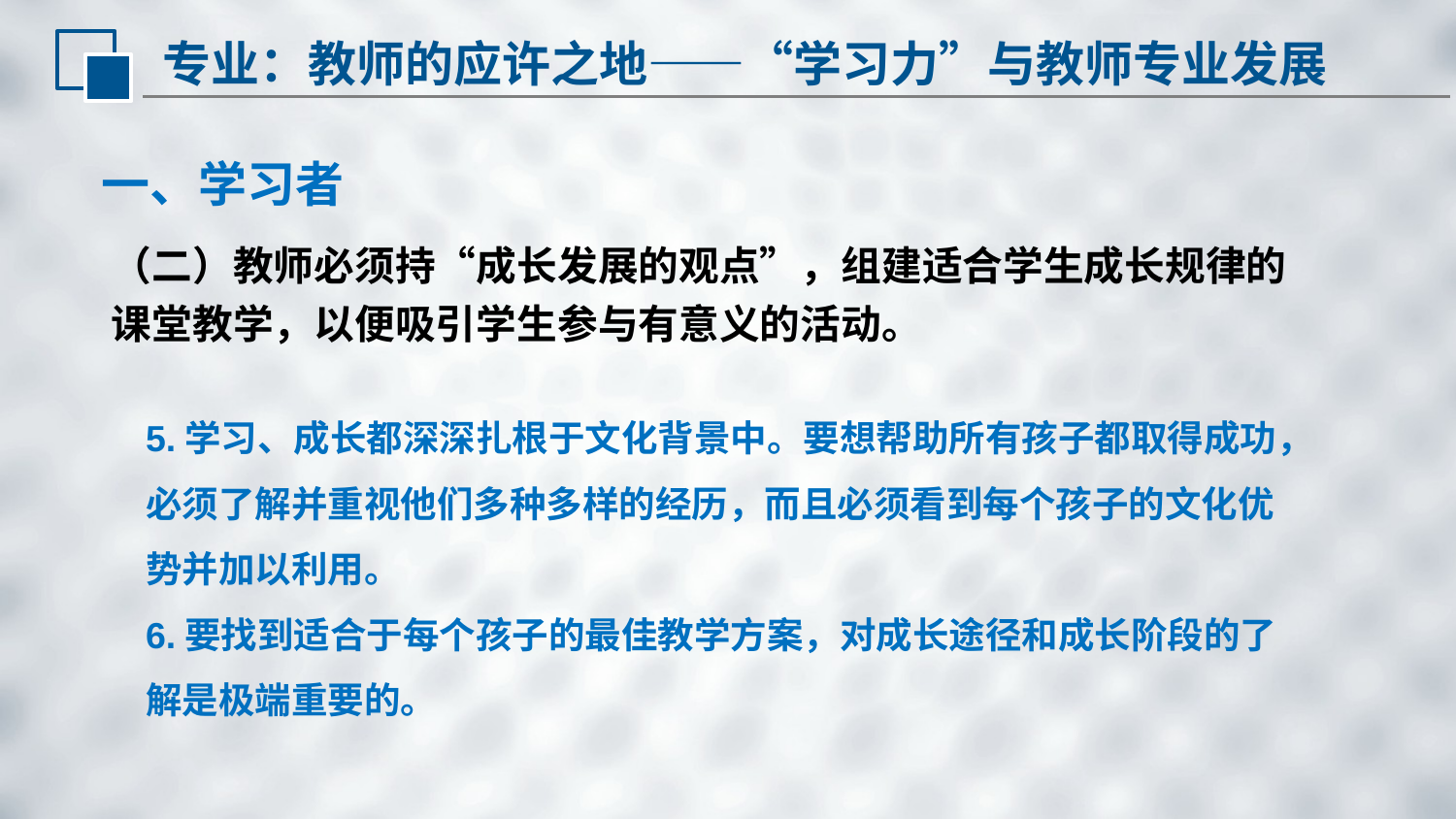

专业：教师的应许之地——“学习力”与教师专业发展

一、学习者
（二）教师必须持“成长发展的观点”，组建适合学生成长规律的课堂教学，以便吸引学生参与有意义的活动。
5.学习、成长都深深扎根于文化背景中。要想帮助所有孩子都取得成功，必须了解并重视他们多种多样的经历，而且必须看到每个孩子的文化优势并加以利用。
6.要找到适合于每个孩子的最佳教学方案，对成长途径和成长阶段的了解是极端重要的。